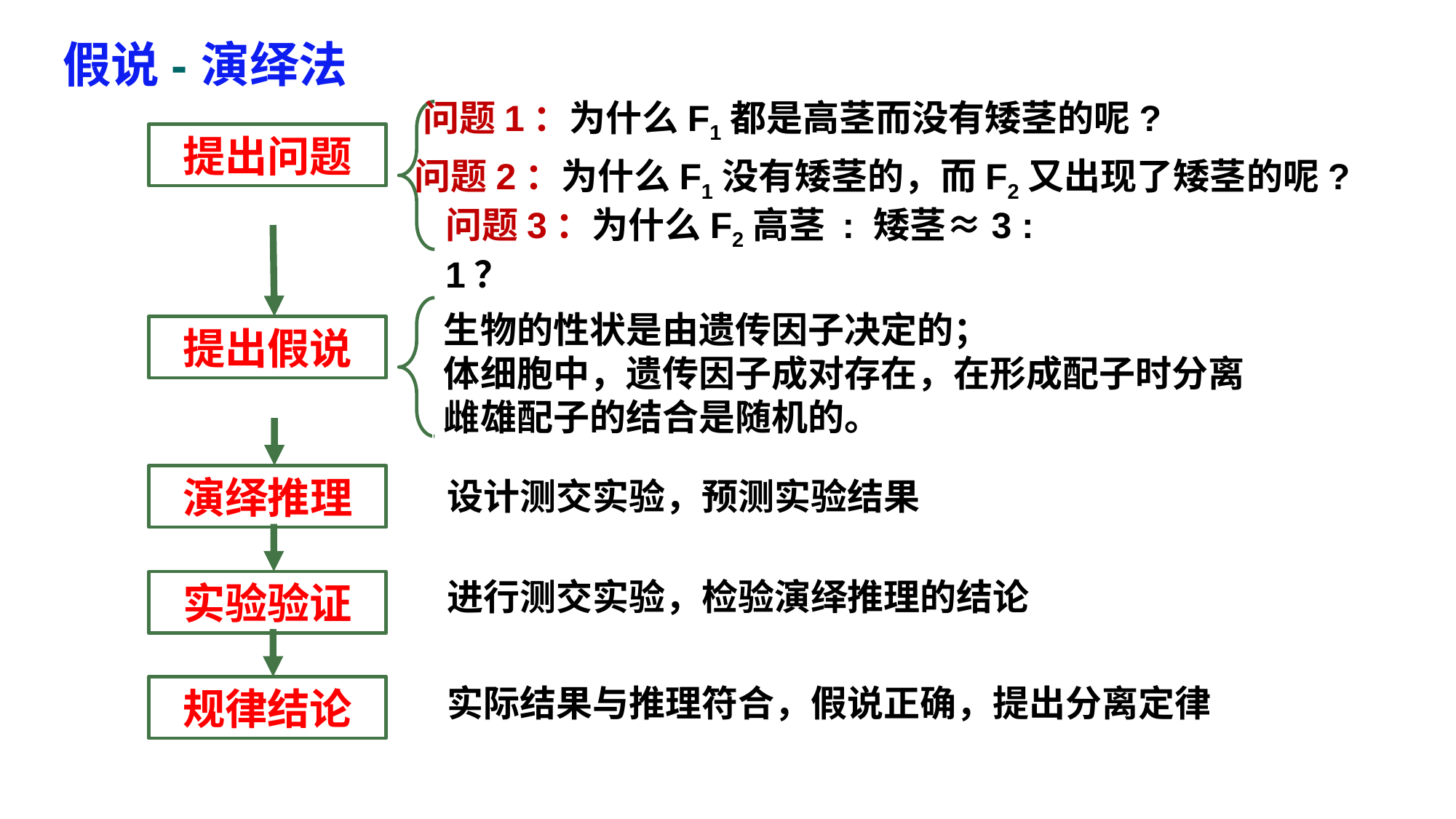

假说-演绎法

问题1：为什么F1都是高茎而没有矮茎的呢?

提出问题

生物的性状是由遗传因子决定的；
体细胞中，遗传因子成对存在，在形成配子时分离
雌雄配子的结合是随机的。
提出假说
演绎推理
设计测交实验，预测实验结果
进行测交实验，检验演绎推理的结论
实验验证
规律结论
实际结果与推理符合，假说正确，提出分离定律
问题2：为什么F1没有矮茎的，而F2又出现了矮茎的呢?
问题3：为什么F2高茎 : 矮茎≈3 : 1？